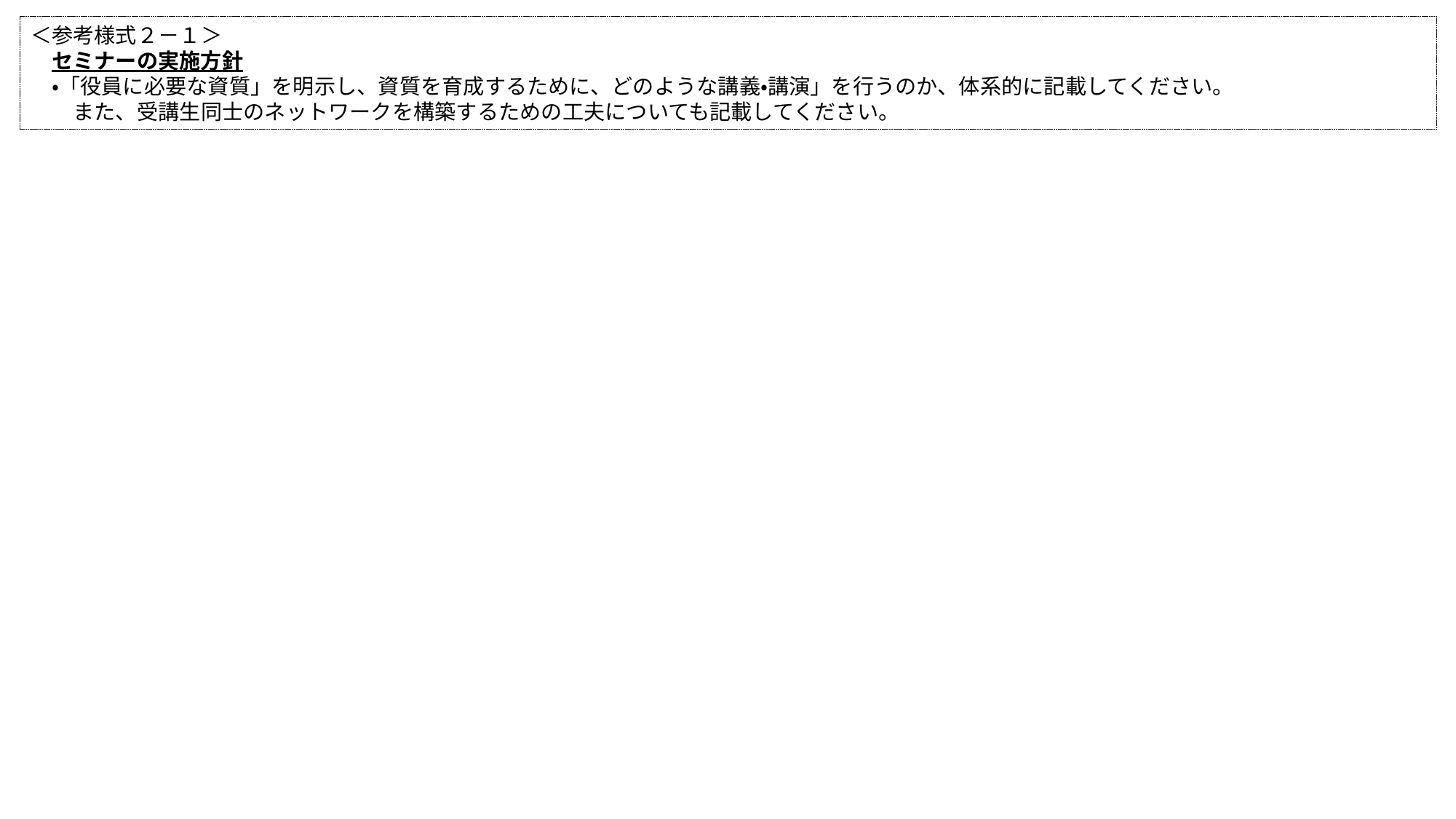

＜参考様式２－１＞
　セミナーの実施方針
　・「役員に必要な資質」を明示し、資質を育成するために、どのような講義・講演」を行うのか、体系的に記載してください。
　　また、受講生同士のネットワークを構築するための工夫についても記載してください。